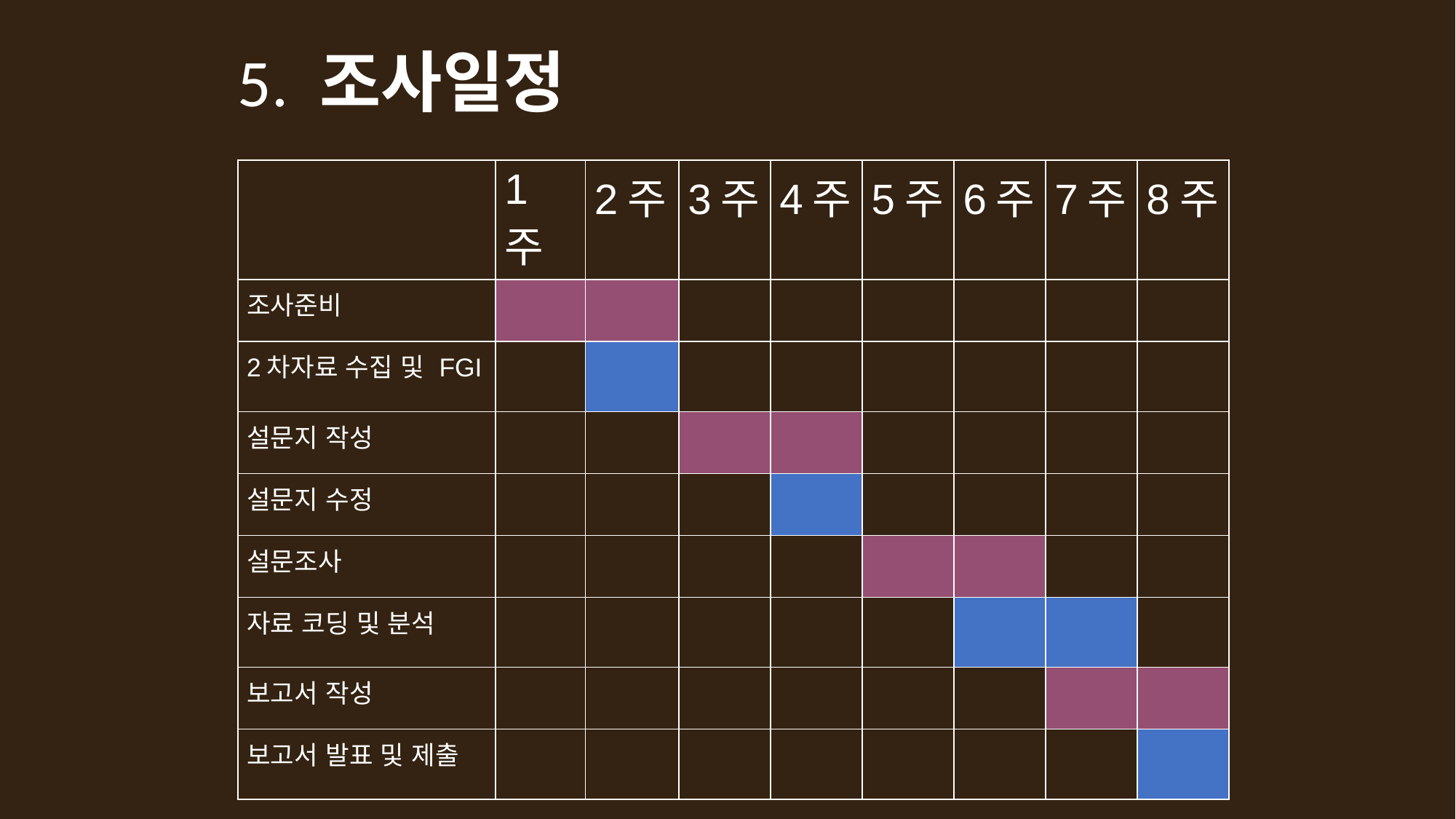

# 5. 조사일정
|  | 1주 | 2주 | 3주 | 4주 | 5주 | 6주 | 7주 | 8주 |
| --- | --- | --- | --- | --- | --- | --- | --- | --- |
| 조사준비 |  |  |  |  |  |  |  |  |
| 2차자료 수집 및 FGI |  |  |  |  |  |  |  |  |
| 설문지 작성 |  |  |  |  |  |  |  |  |
| 설문지 수정 |  |  |  |  |  |  |  |  |
| 설문조사 |  |  |  |  |  |  |  |  |
| 자료 코딩 및 분석 |  |  |  |  |  |  |  |  |
| 보고서 작성 |  |  |  |  |  |  |  |  |
| 보고서 발표 및 제출 |  |  |  |  |  |  |  |  |